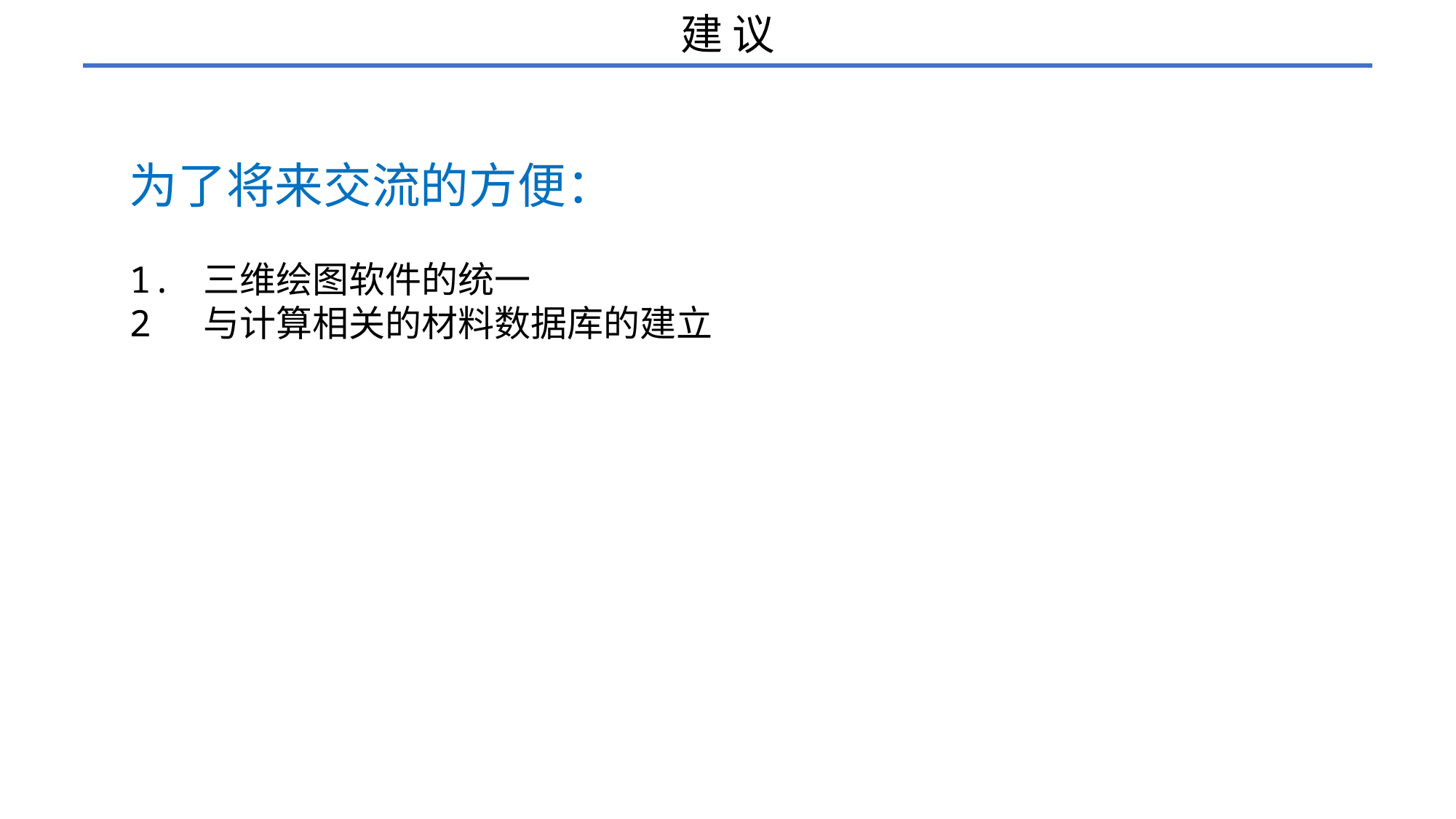

建 议
为了将来交流的方便：

1. 三维绘图软件的统一
2  与计算相关的材料数据库的建立